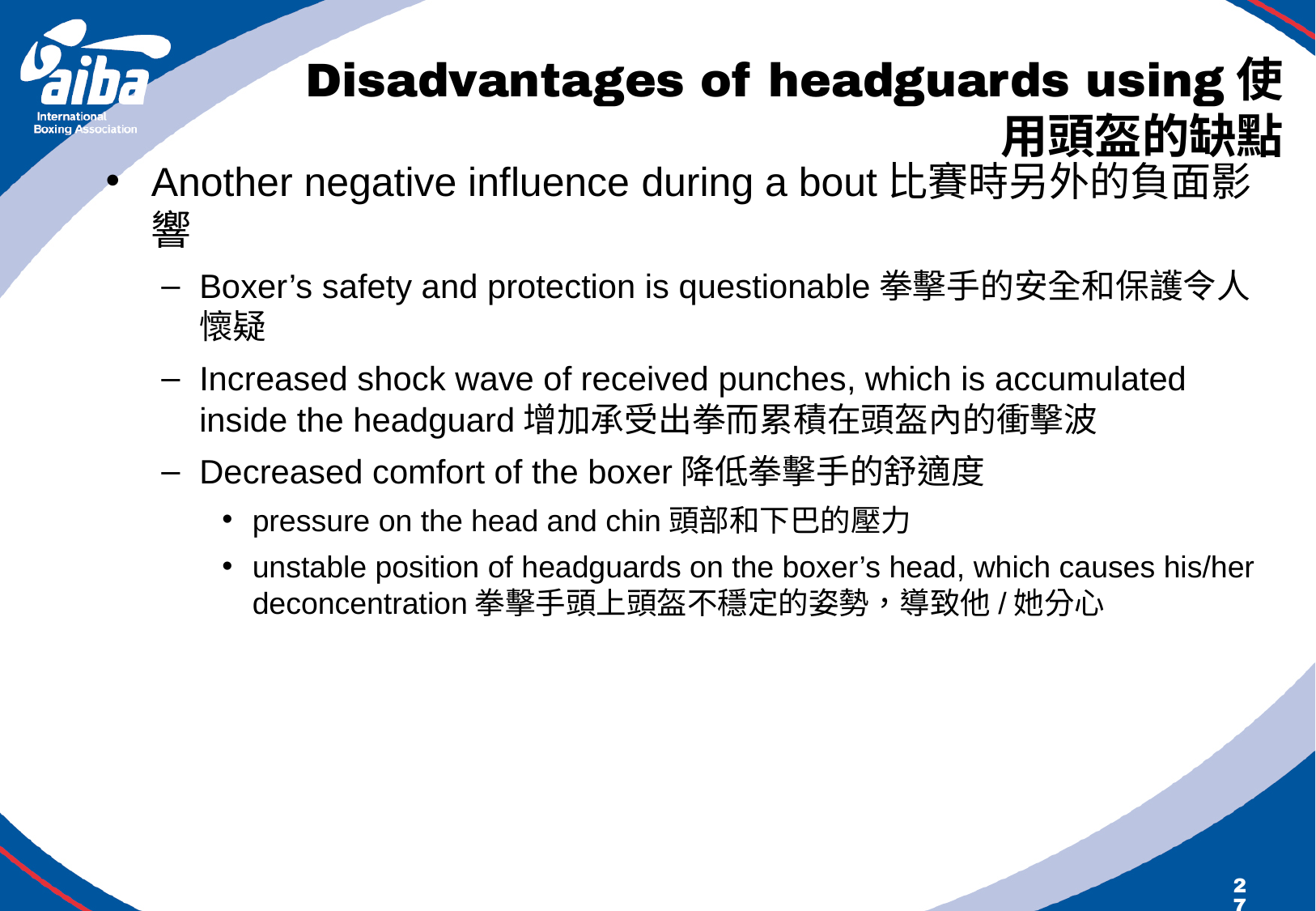

# Disadvantages of headguards using使用頭盔的缺點
Another negative influence during a bout比賽時另外的負面影響
Boxer’s safety and protection is questionable拳擊手的安全和保護令人懷疑
Increased shock wave of received punches, which is accumulated inside the headguard增加承受出拳而累積在頭盔內的衝擊波
Decreased comfort of the boxer降低拳擊手的舒適度
pressure on the head and chin頭部和下巴的壓力
unstable position of headguards on the boxer’s head, which causes his/her deconcentration拳擊手頭上頭盔不穩定的姿勢，導致他/她分心
274